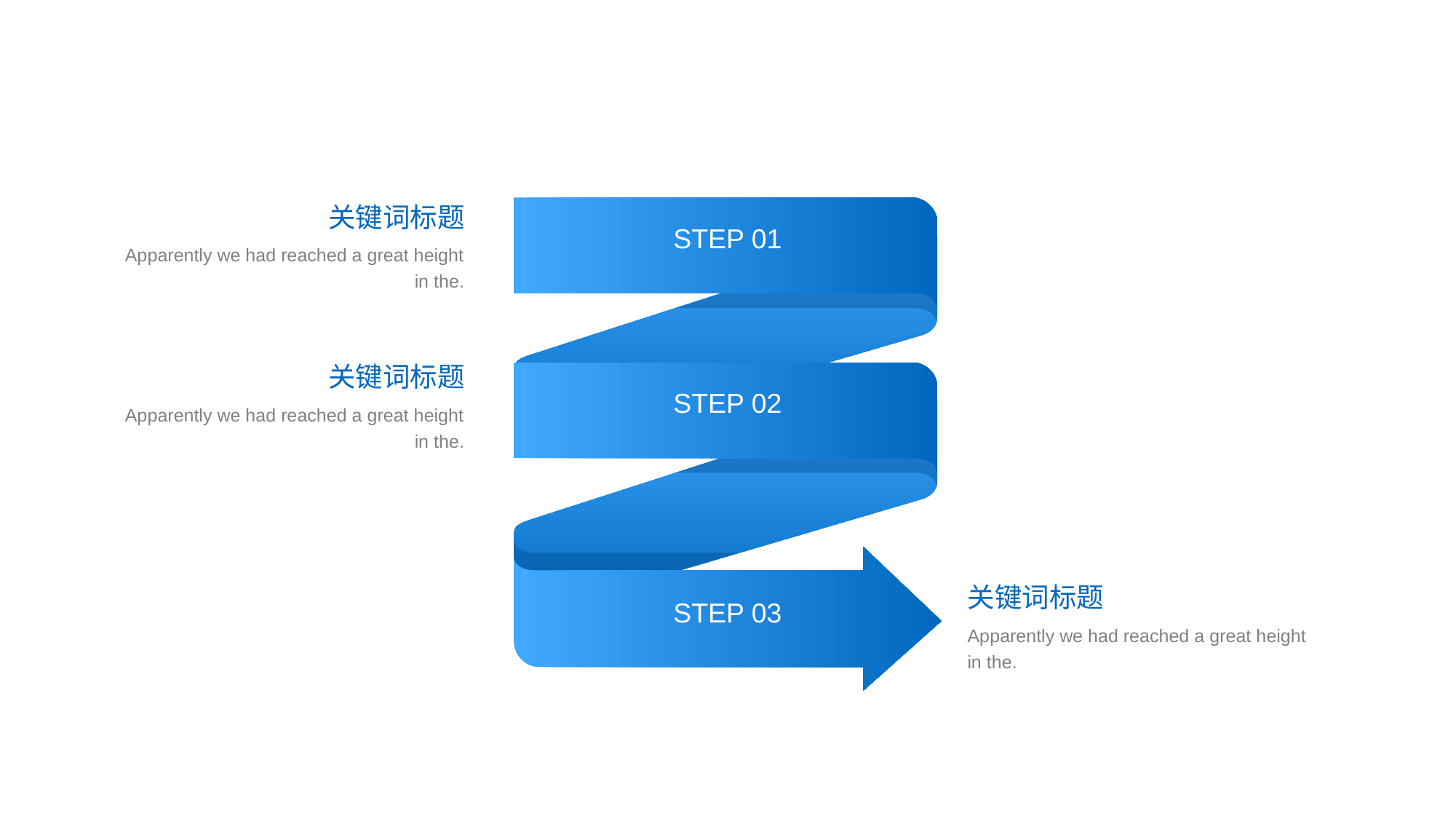

关键词标题

STEP 01

Apparently we had reached a great height in the.
关键词标题
Apparently we had reached a great height in the.

STEP 02

关键词标题
Apparently we had reached a great height in the atmosphere..
关键词标题
Apparently we had reached a great height in the.
STEP 03